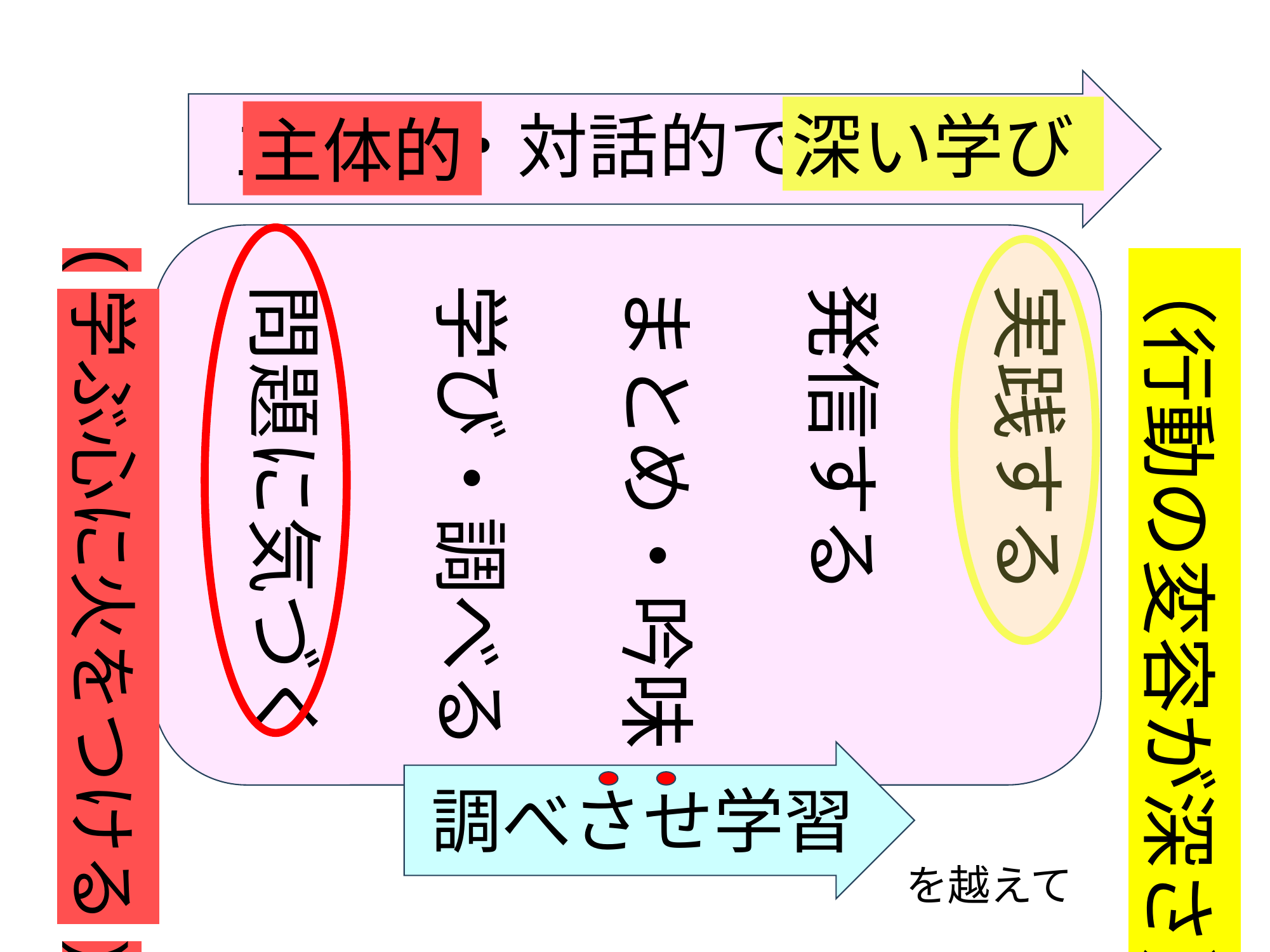

主体的・対話的で深い学び
深い学び
主体的

（行動の変容が深さ）

 実践する

 発信する

 まとめ・吟味

 学び・調べる

 問題に気づく

(学ぶ心に火をつける)

調べさせ学習

を越えて